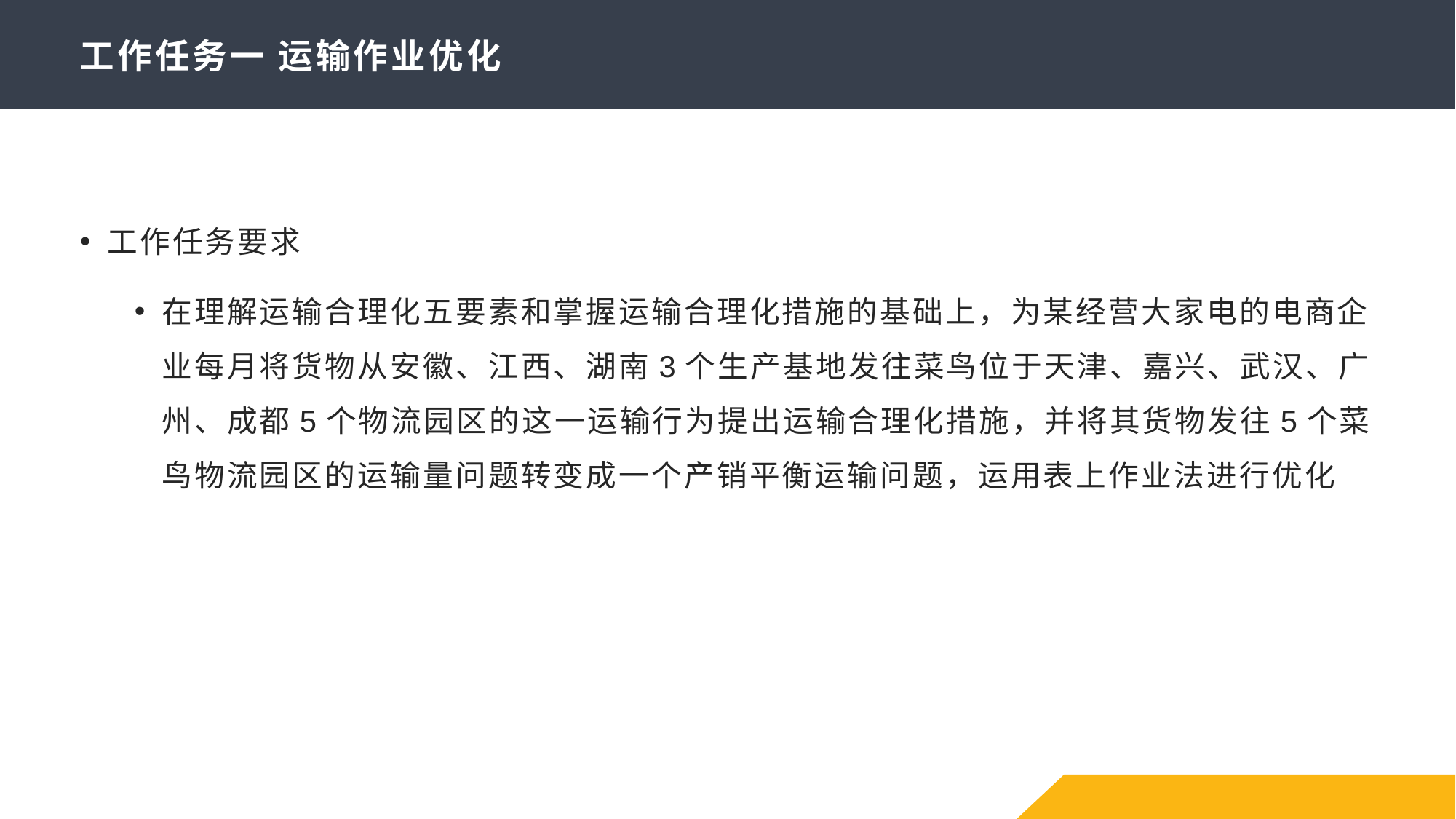

# 工作任务一 运输作业优化
工作任务要求
在理解运输合理化五要素和掌握运输合理化措施的基础上，为某经营大家电的电商企业每月将货物从安徽、江西、湖南3个生产基地发往菜鸟位于天津、嘉兴、武汉、广州、成都5个物流园区的这一运输行为提出运输合理化措施，并将其货物发往5个菜鸟物流园区的运输量问题转变成一个产销平衡运输问题，运用表上作业法进行优化